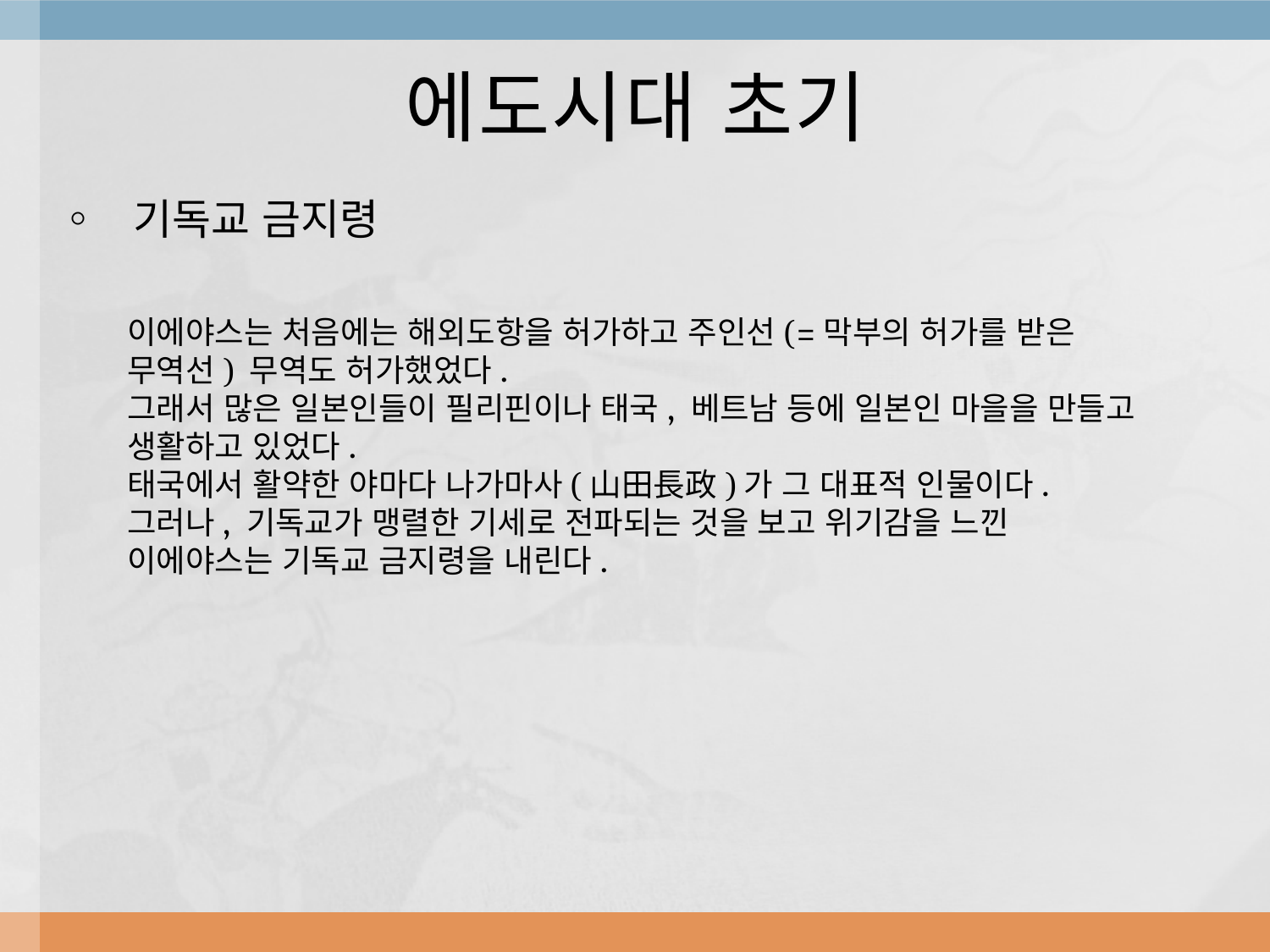

# 에도시대 초기
◦  기독교 금지령
이에야스는 처음에는 해외도항을 허가하고 주인선(=막부의 허가를 받은 무역선) 무역도 허가했었다.
그래서 많은 일본인들이 필리핀이나 태국, 베트남 등에 일본인 마을을 만들고 생활하고 있었다.
태국에서 활약한 야마다 나가마사(山田長政)가 그 대표적 인물이다.
그러나, 기독교가 맹렬한 기세로 전파되는 것을 보고 위기감을 느낀
이에야스는 기독교 금지령을 내린다.